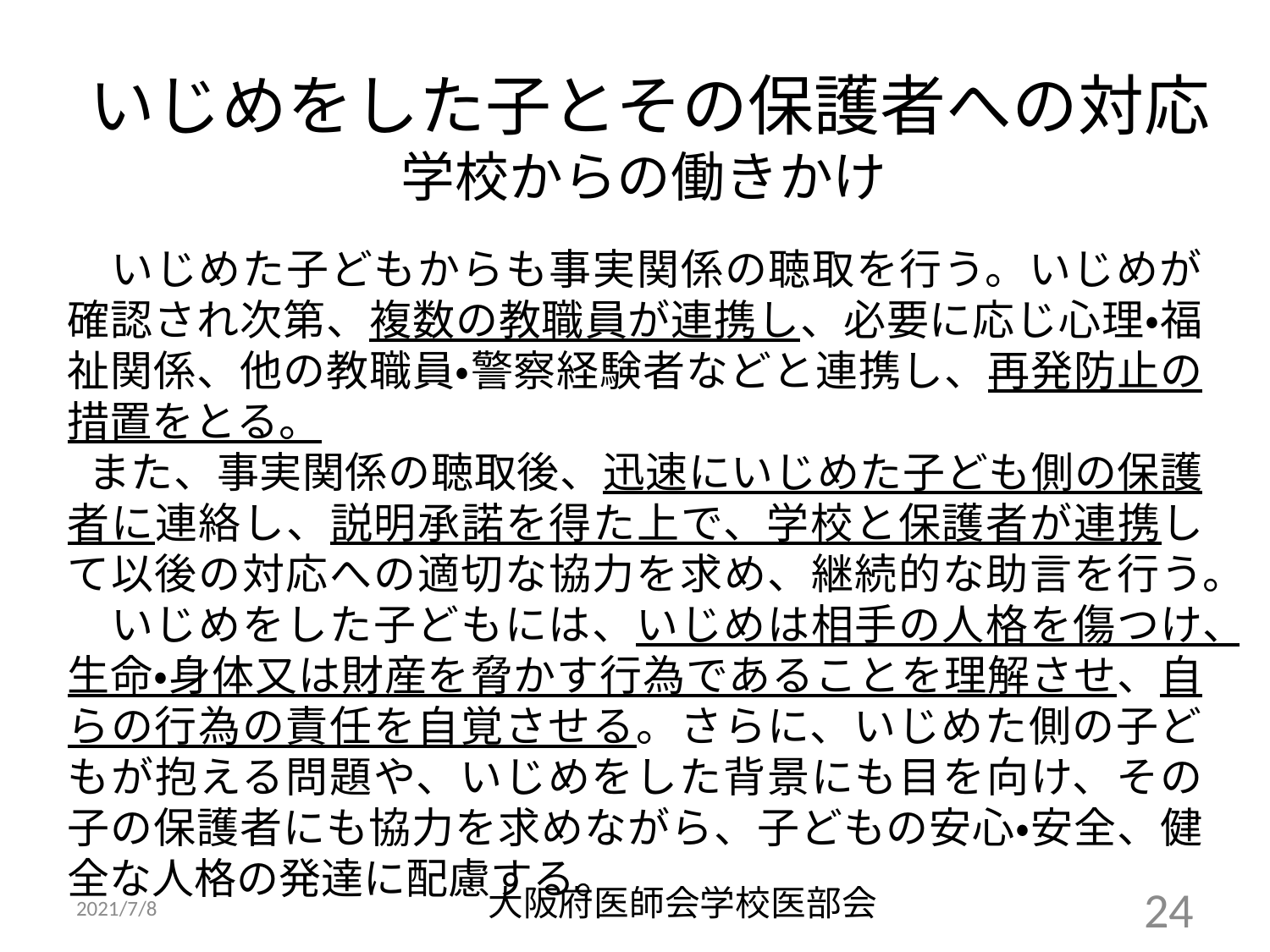

# いじめをした子とその保護者への対応 学校からの働きかけ
　いじめた子どもからも事実関係の聴取を行う。いじめが確認され次第、複数の教職員が連携し、必要に応じ心理・福祉関係、他の教職員・警察経験者などと連携し、再発防止の措置をとる。
 また、事実関係の聴取後、迅速にいじめた子ども側の保護者に連絡し、説明承諾を得た上で、学校と保護者が連携して以後の対応への適切な協力を求め、継続的な助言を行う。
　いじめをした子どもには、いじめは相手の人格を傷つけ、生命・身体又は財産を脅かす行為であることを理解させ、自らの行為の責任を自覚させる。さらに、いじめた側の子どもが抱える問題や、いじめをした背景にも目を向け、その子の保護者にも協力を求めながら、子どもの安心・安全、健全な人格の発達に配慮する。
大阪府医師会学校医部会
2021/7/8
24